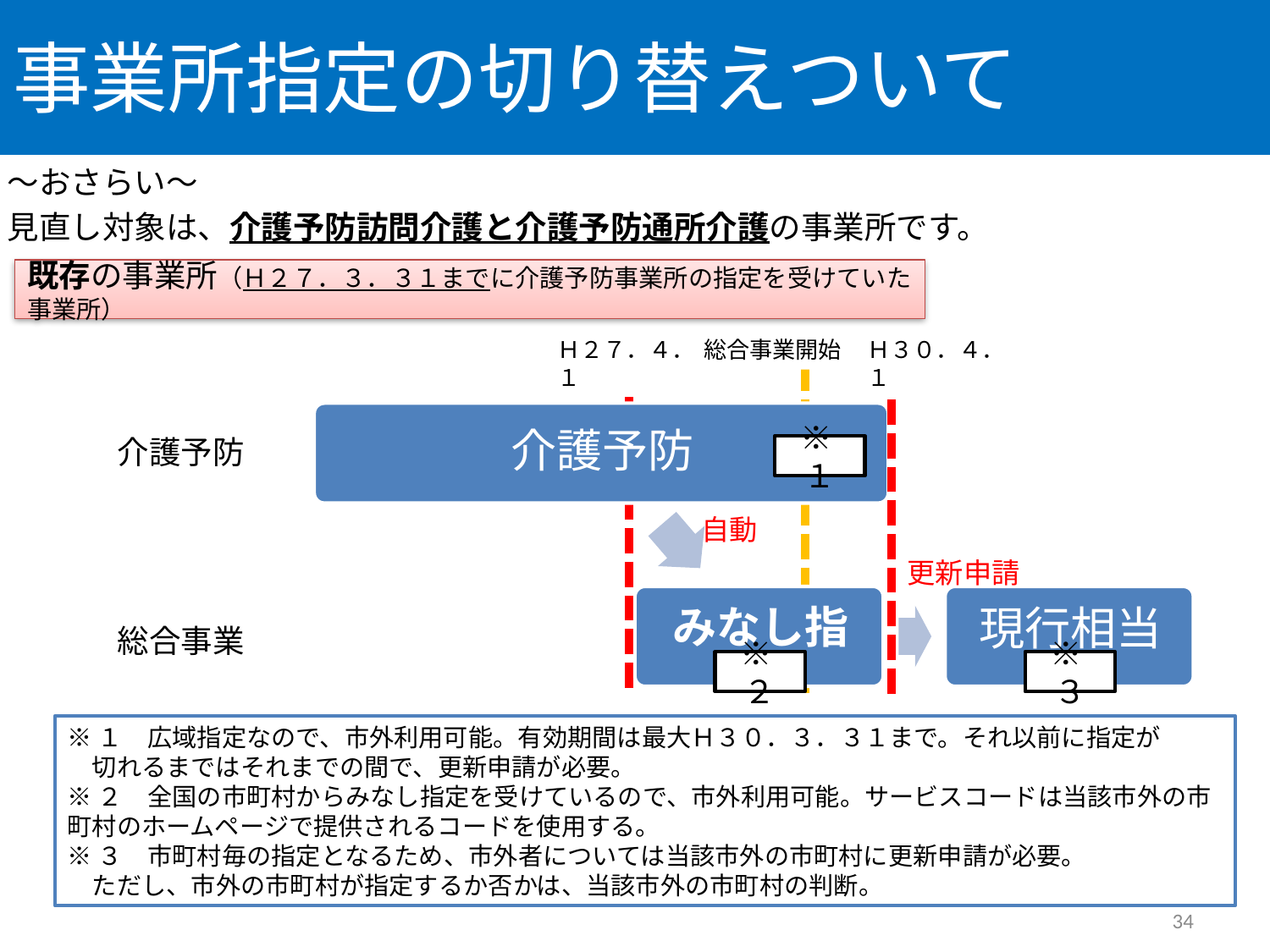

# 事業所指定の切り替えついて
～おさらい～
見直し対象は、介護予防訪問介護と介護予防通所介護の事業所です。
既存の事業所（Ｈ２７．３．３１までに介護予防事業所の指定を受けていた事業所）
Ｈ２７．４．１
Ｈ３０．４．１
総合事業開始
介護予防

みなし指定

現行相当
介護予防
※１
自動
更新申請
総合事業
※２
※３
※１　広域指定なので、市外利用可能。有効期間は最大Ｈ３０．３．３１まで。それ以前に指定が
　切れるまではそれまでの間で、更新申請が必要。
※２　全国の市町村からみなし指定を受けているので、市外利用可能。サービスコードは当該市外の市町村のホームページで提供されるコードを使用する。
※３　市町村毎の指定となるため、市外者については当該市外の市町村に更新申請が必要。
　ただし、市外の市町村が指定するか否かは、当該市外の市町村の判断。

34